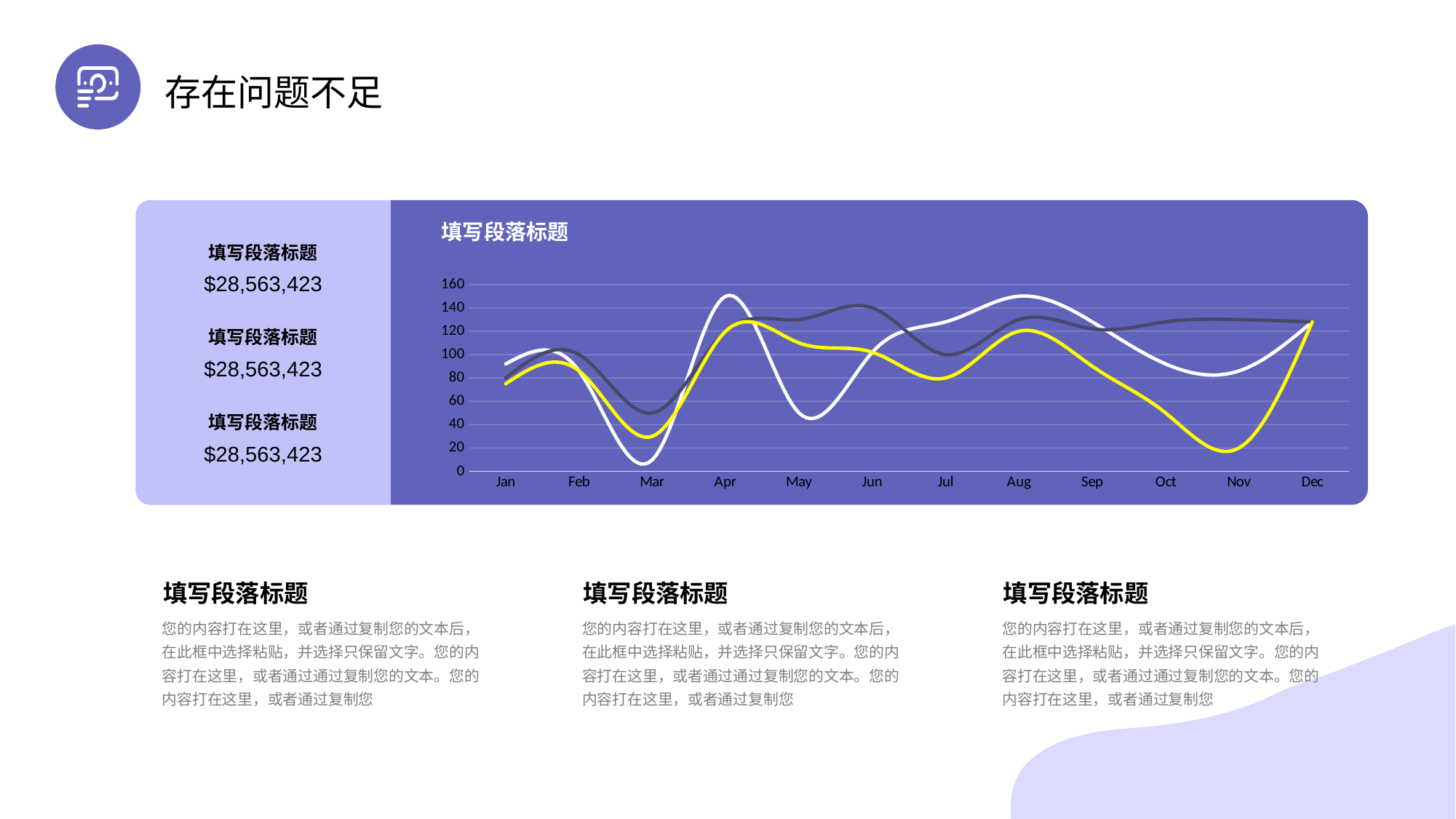

存在问题不足

填写段落标题
填写段落标题
$28,563,423
填写段落标题
$28,563,423
填写段落标题
$28,563,423

### Chart

| Category | Series 1 | Series 2 | Series 3 |
|---|---|---|---|
| Jan | 92.0 | 80.0 | 75.0 |
| Feb | 86.0 | 100.0 | 86.0 |
| Mar | 10.0 | 50.0 | 30.0 |
| Apr | 150.0 | 120.0 | 120.0 |
| May | 50.0 | 130.0 | 110.0 |
| Jun | 102.0 | 140.0 | 102.0 |
| Jul | 128.0 | 100.0 | 80.0 |
| Aug | 150.0 | 130.0 | 120.0 |
| Sep | 128.0 | 122.0 | 90.0 |
| Oct | 92.0 | 128.0 | 50.0 |
| Nov | 86.0 | 130.0 | 20.0 |
| Dec | 128.0 | 128.0 | 128.0 |
填写段落标题
填写段落标题
填写段落标题
您的内容打在这里，或者通过复制您的文本后，在此框中选择粘贴，并选择只保留文字。您的内容打在这里，或者通过通过复制您的文本。您的内容打在这里，或者通过复制您
您的内容打在这里，或者通过复制您的文本后，在此框中选择粘贴，并选择只保留文字。您的内容打在这里，或者通过通过复制您的文本。您的内容打在这里，或者通过复制您
您的内容打在这里，或者通过复制您的文本后，在此框中选择粘贴，并选择只保留文字。您的内容打在这里，或者通过通过复制您的文本。您的内容打在这里，或者通过复制您